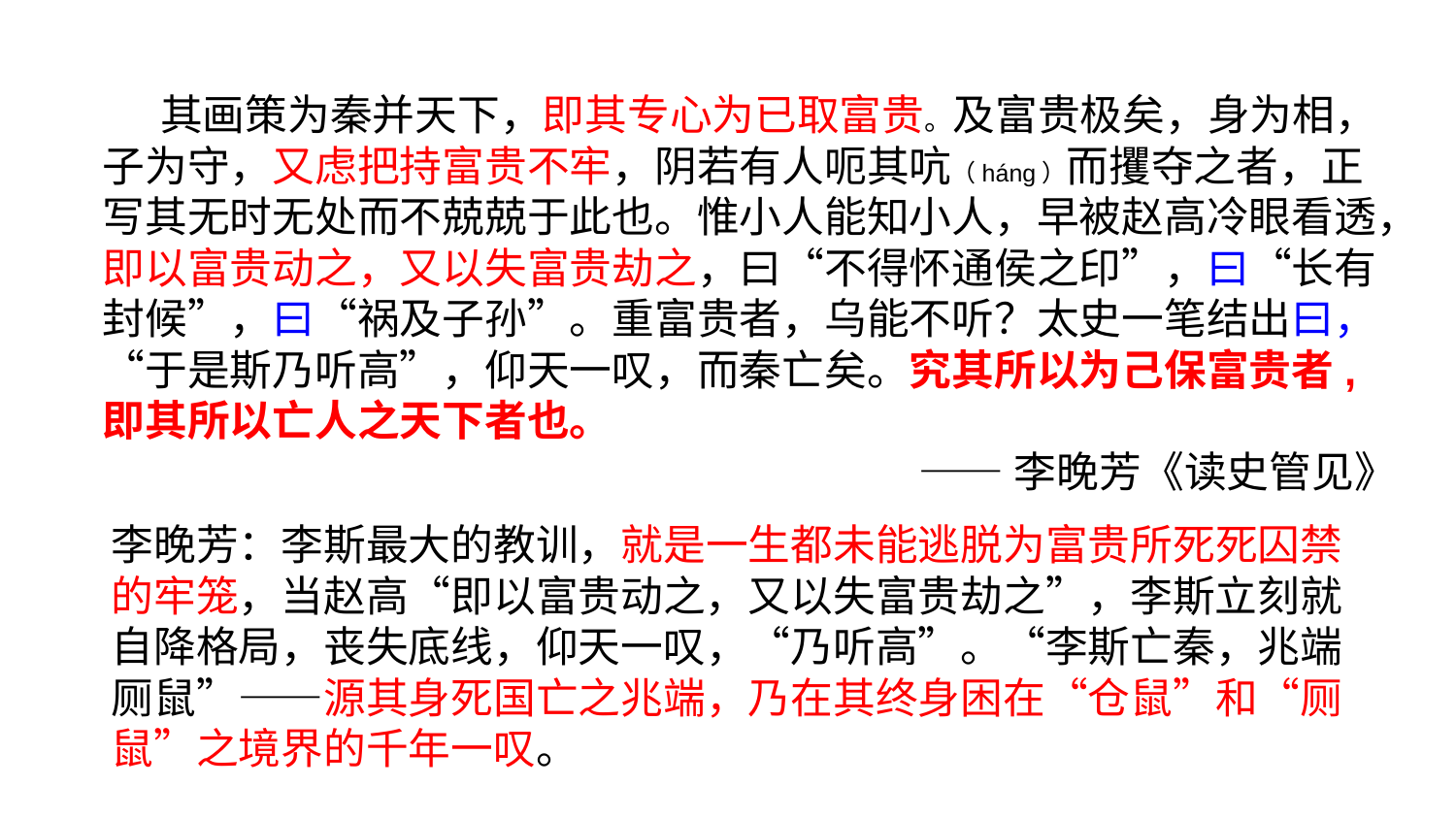

其画策为秦并天下，即其专心为已取富贵。及富贵极矣，身为相，子为守，又虑把持富贵不牢，阴若有人呃其吭（háng）而攫夺之者，正写其无时无处而不兢兢于此也。惟小人能知小人，早被赵高冷眼看透，即以富贵动之，又以失富贵劫之，曰“不得怀通侯之印”，曰“长有封候”，曰“祸及子孙”。重富贵者，乌能不听？太史一笔结出曰，“于是斯乃听高”，仰天一叹，而秦亡矣。究其所以为己保富贵者,即其所以亡人之天下者也。
——李晚芳《读史管见》
李晚芳：李斯最大的教训，就是一生都未能逃脱为富贵所死死囚禁的牢笼，当赵高“即以富贵动之，又以失富贵劫之”，李斯立刻就自降格局，丧失底线，仰天一叹，“乃听高”。“李斯亡秦，兆端厕鼠”——源其身死国亡之兆端，乃在其终身困在“仓鼠”和“厕鼠”之境界的千年一叹。